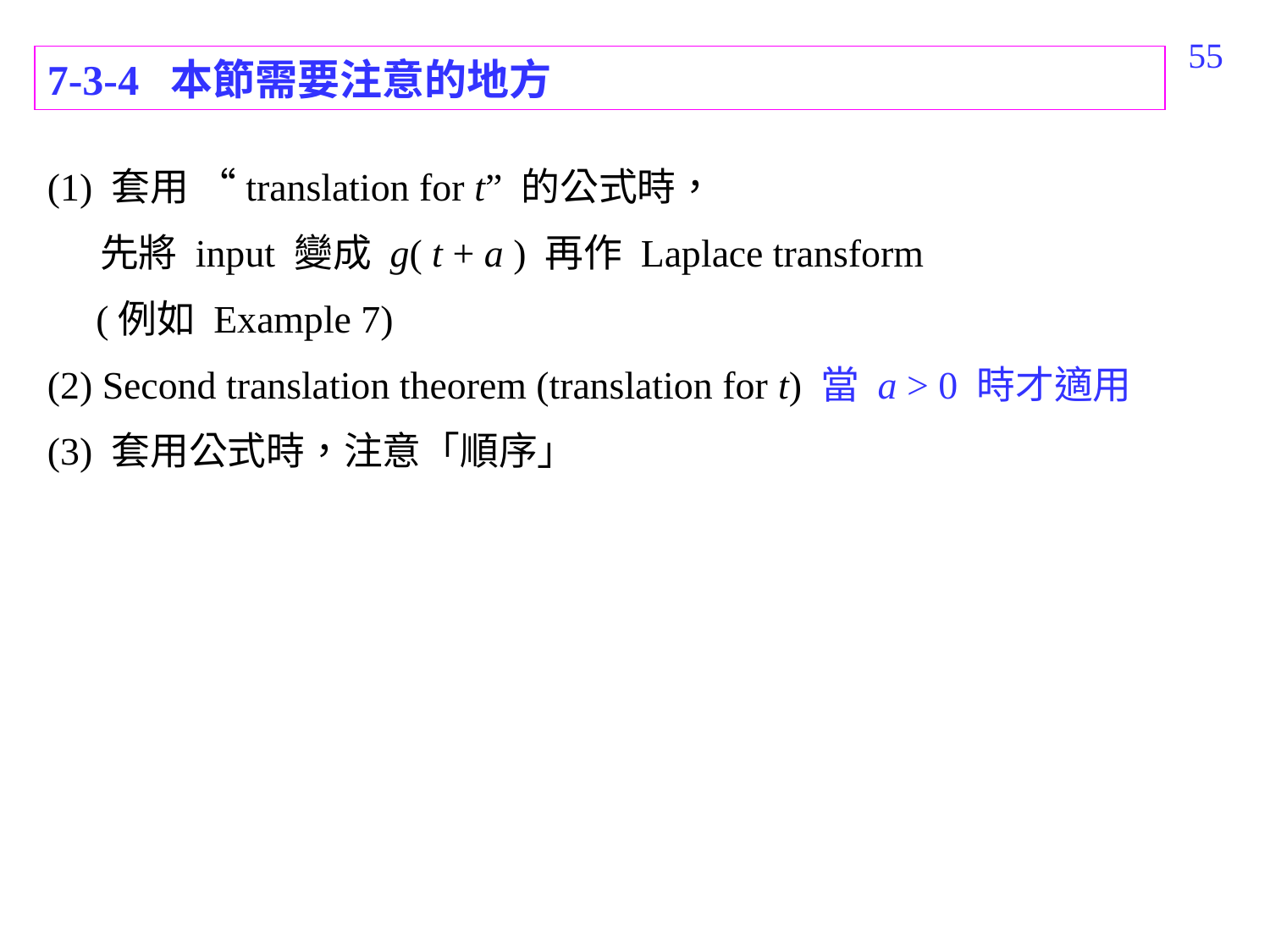

55
7-3-4  本節需要注意的地方
(1) 套用 “translation for t” 的公式時，
     先將 input 變成 g( t + a ) 再作 Laplace transform
     (例如 Example 7)
(2) Second translation theorem (translation for t) 當 a > 0 時才適用
(3) 套用公式時，注意「順序」